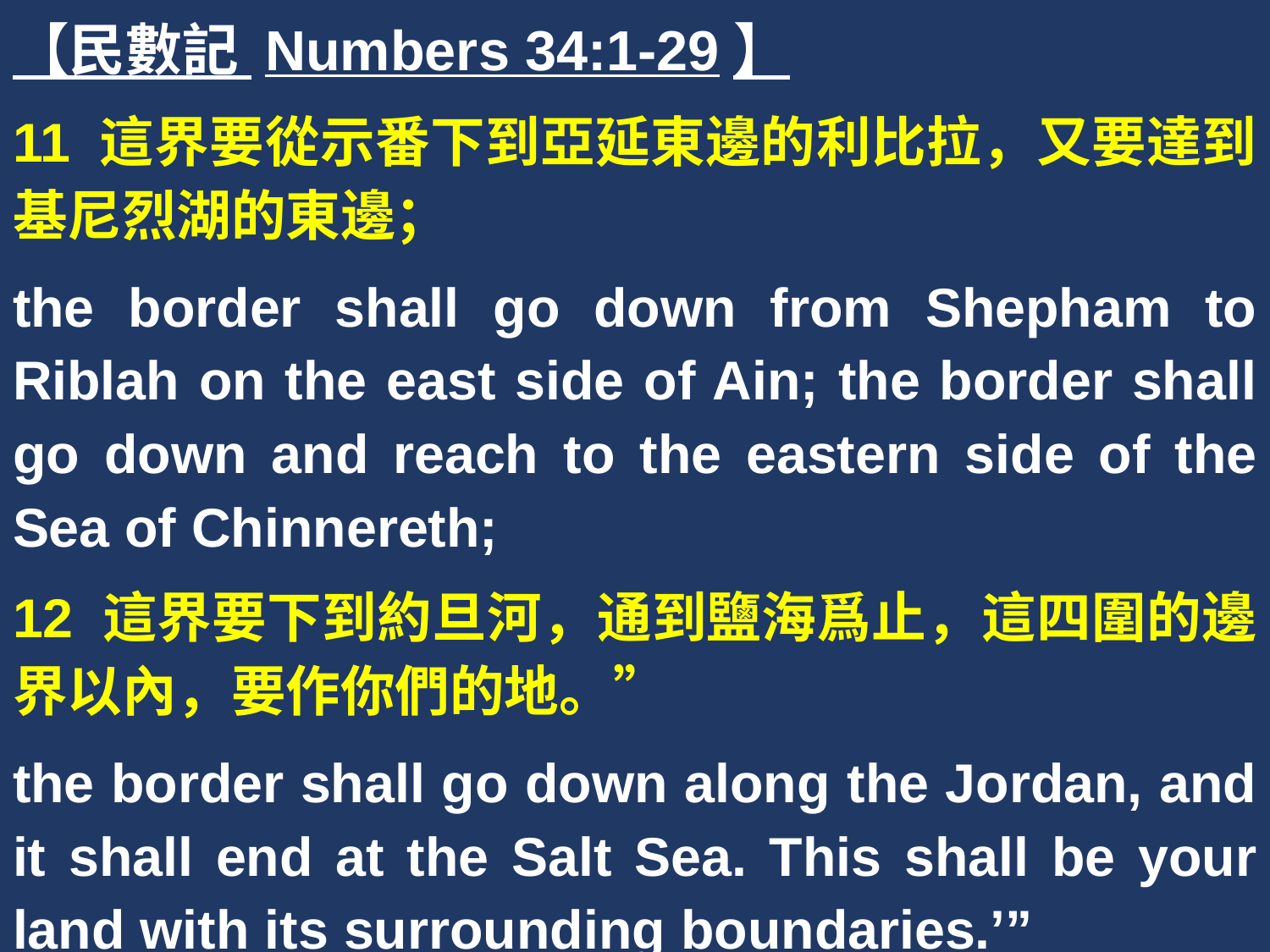

【民數記 Numbers 34:1-29】
11 這界要從示番下到亞延東邊的利比拉，又要達到基尼烈湖的東邊；
the border shall go down from Shepham to Riblah on the east side of Ain; the border shall go down and reach to the eastern side of the Sea of Chinnereth;
12 這界要下到約旦河，通到鹽海爲止，這四圍的邊界以內，要作你們的地。”
the border shall go down along the Jordan, and it shall end at the Salt Sea. This shall be your land with its surrounding boundaries.’”